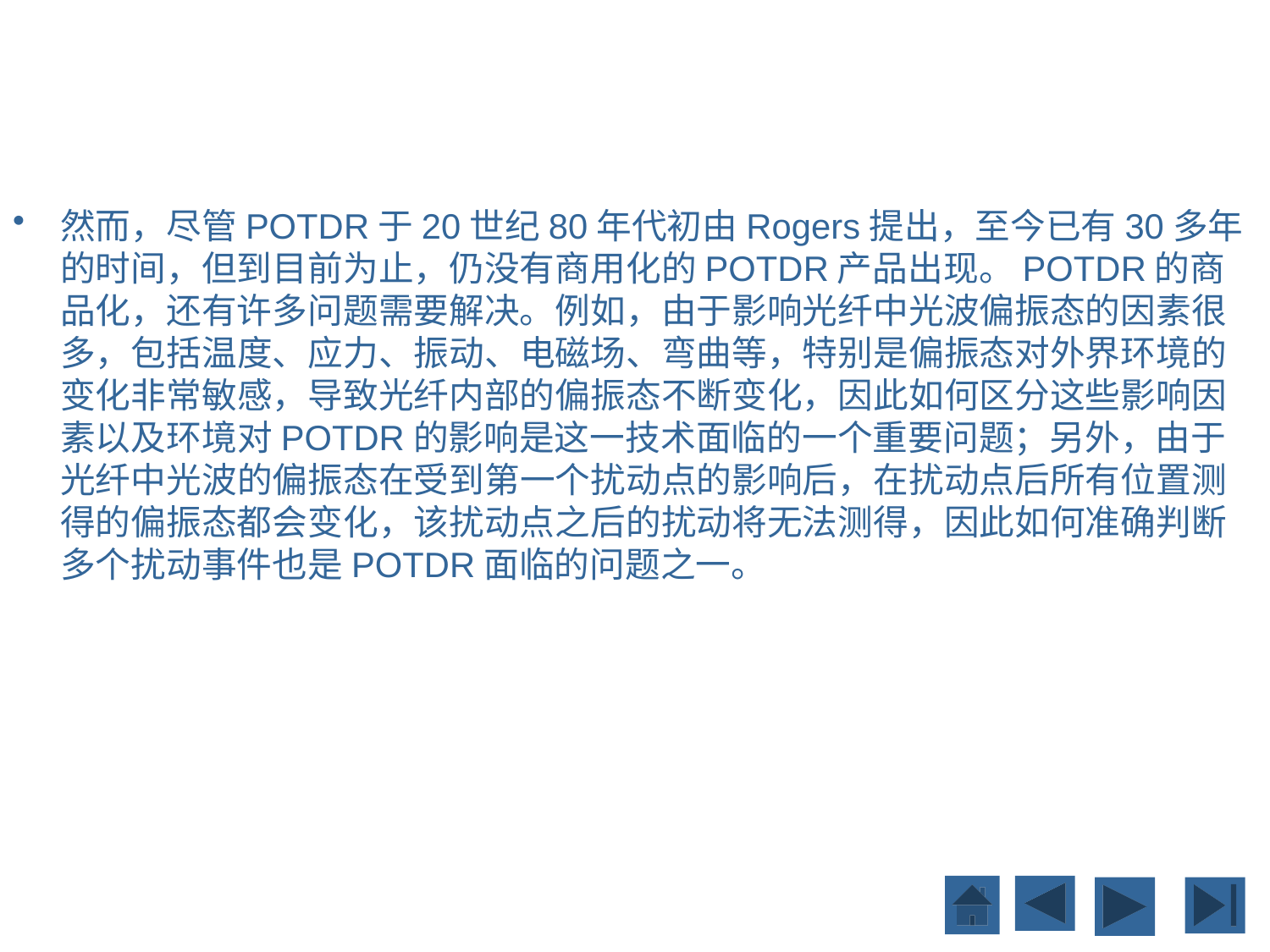

然而，尽管POTDR于20世纪80年代初由Rogers提出，至今已有30多年的时间，但到目前为止，仍没有商用化的POTDR产品出现。POTDR的商品化，还有许多问题需要解决。例如，由于影响光纤中光波偏振态的因素很多，包括温度、应力、振动、电磁场、弯曲等，特别是偏振态对外界环境的变化非常敏感，导致光纤内部的偏振态不断变化，因此如何区分这些影响因素以及环境对POTDR的影响是这一技术面临的一个重要问题；另外，由于光纤中光波的偏振态在受到第一个扰动点的影响后，在扰动点后所有位置测得的偏振态都会变化，该扰动点之后的扰动将无法测得，因此如何准确判断多个扰动事件也是POTDR面临的问题之一。